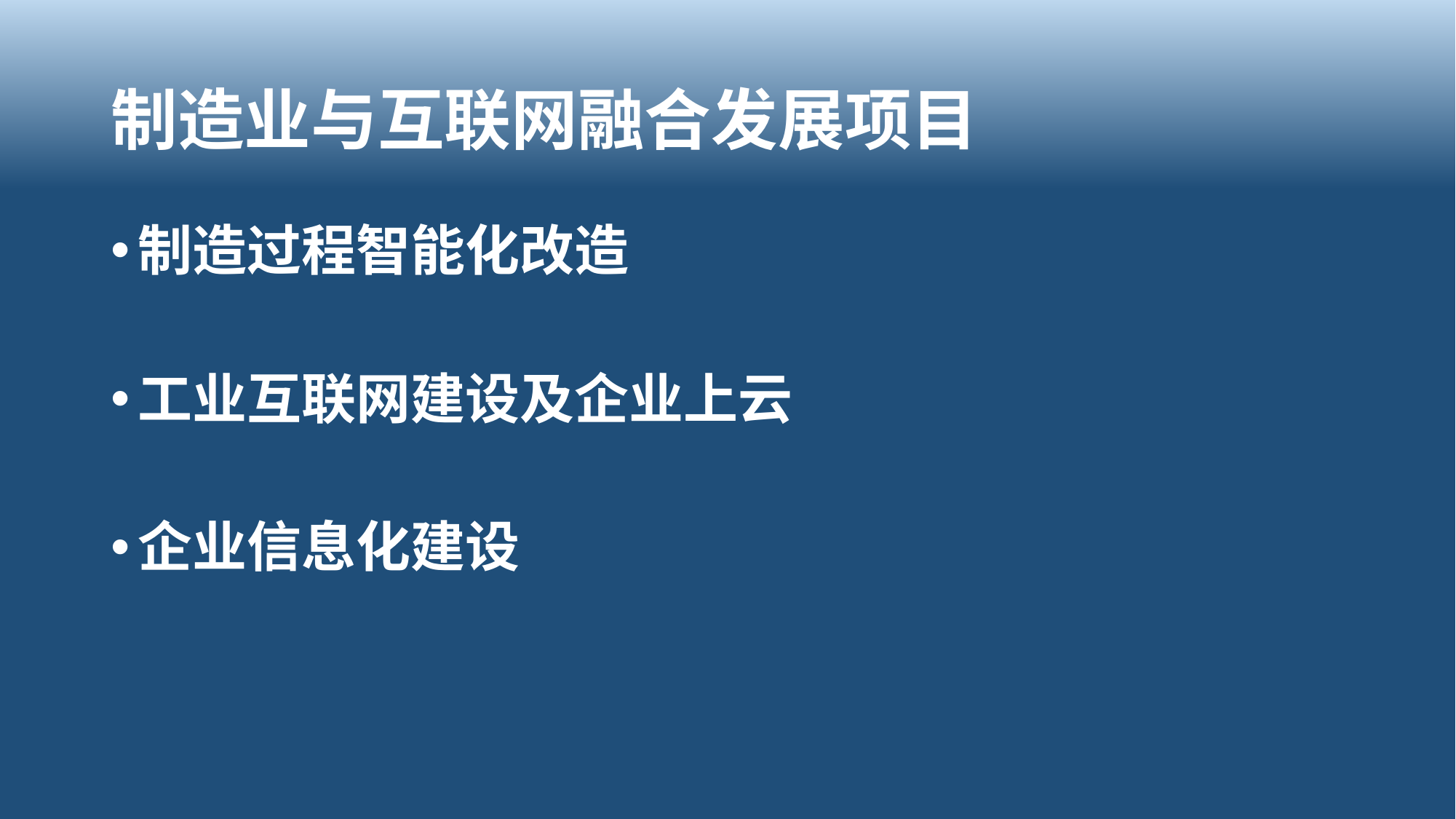

# 制造业与互联网融合发展项目
制造过程智能化改造

工业互联网建设及企业上云

企业信息化建设